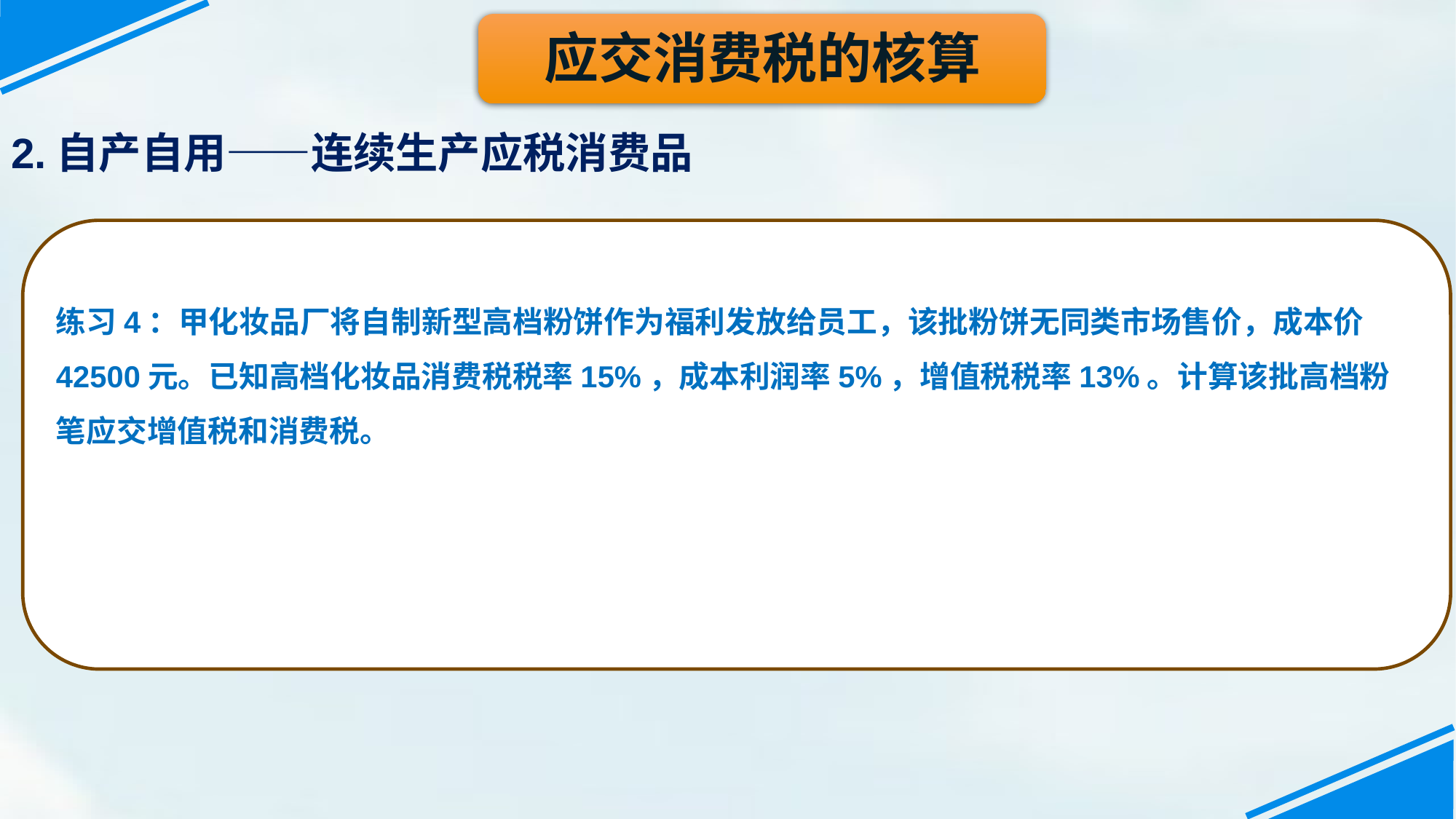

应交消费税的核算
2.自产自用——连续生产应税消费品

练习4：甲化妆品厂将自制新型高档粉饼作为福利发放给员工，该批粉饼无同类市场售价，成本价42500元。已知高档化妆品消费税税率15%，成本利润率5%，增值税税率13%。计算该批高档粉笔应交增值税和消费税。